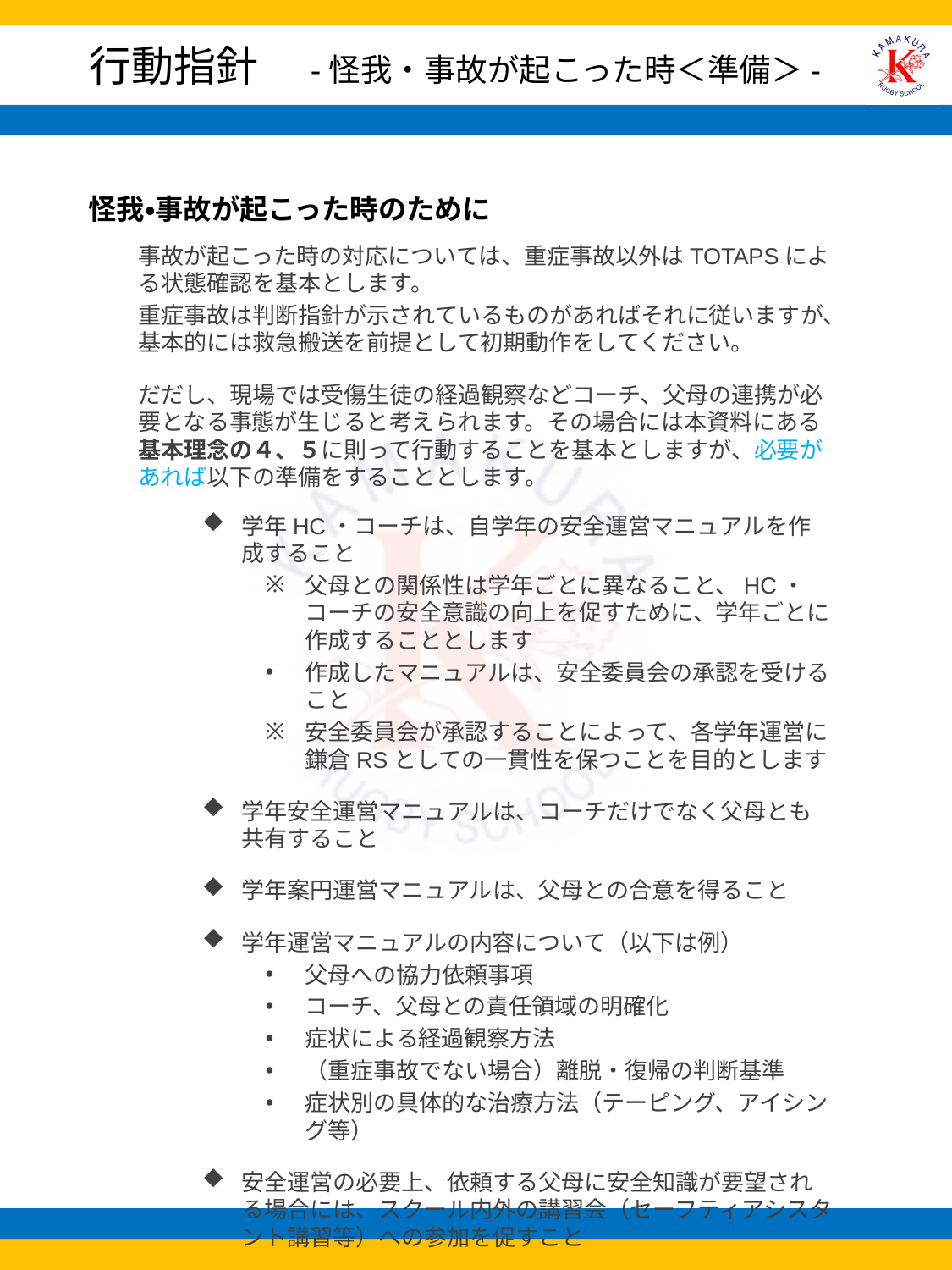

# 行動指針　-怪我・事故が起こった時＜準備＞-
怪我・事故が起こった時のために
事故が起こった時の対応については、重症事故以外はTOTAPSによる状態確認を基本とします。
重症事故は判断指針が示されているものがあればそれに従いますが、基本的には救急搬送を前提として初期動作をしてください。

だだし、現場では受傷生徒の経過観察などコーチ、父母の連携が必要となる事態が生じると考えられます。その場合には本資料にある基本理念の４、５に則って行動することを基本としますが、必要があれば以下の準備をすることとします。
学年HC・コーチは、自学年の安全運営マニュアルを作成すること
父母との関係性は学年ごとに異なること、HC・コーチの安全意識の向上を促すために、学年ごとに作成することとします
作成したマニュアルは、安全委員会の承認を受けること
安全委員会が承認することによって、各学年運営に鎌倉RSとしての一貫性を保つことを目的とします

学年安全運営マニュアルは、コーチだけでなく父母とも共有すること

学年案円運営マニュアルは、父母との合意を得ること

学年運営マニュアルの内容について（以下は例）
父母への協力依頼事項
コーチ、父母との責任領域の明確化
症状による経過観察方法
（重症事故でない場合）離脱・復帰の判断基準
症状別の具体的な治療方法（テーピング、アイシング等）

安全運営の必要上、依頼する父母に安全知識が要望される場合には、スクール内外の講習会（セーフティアシスタント講習等）への参加を促すこと